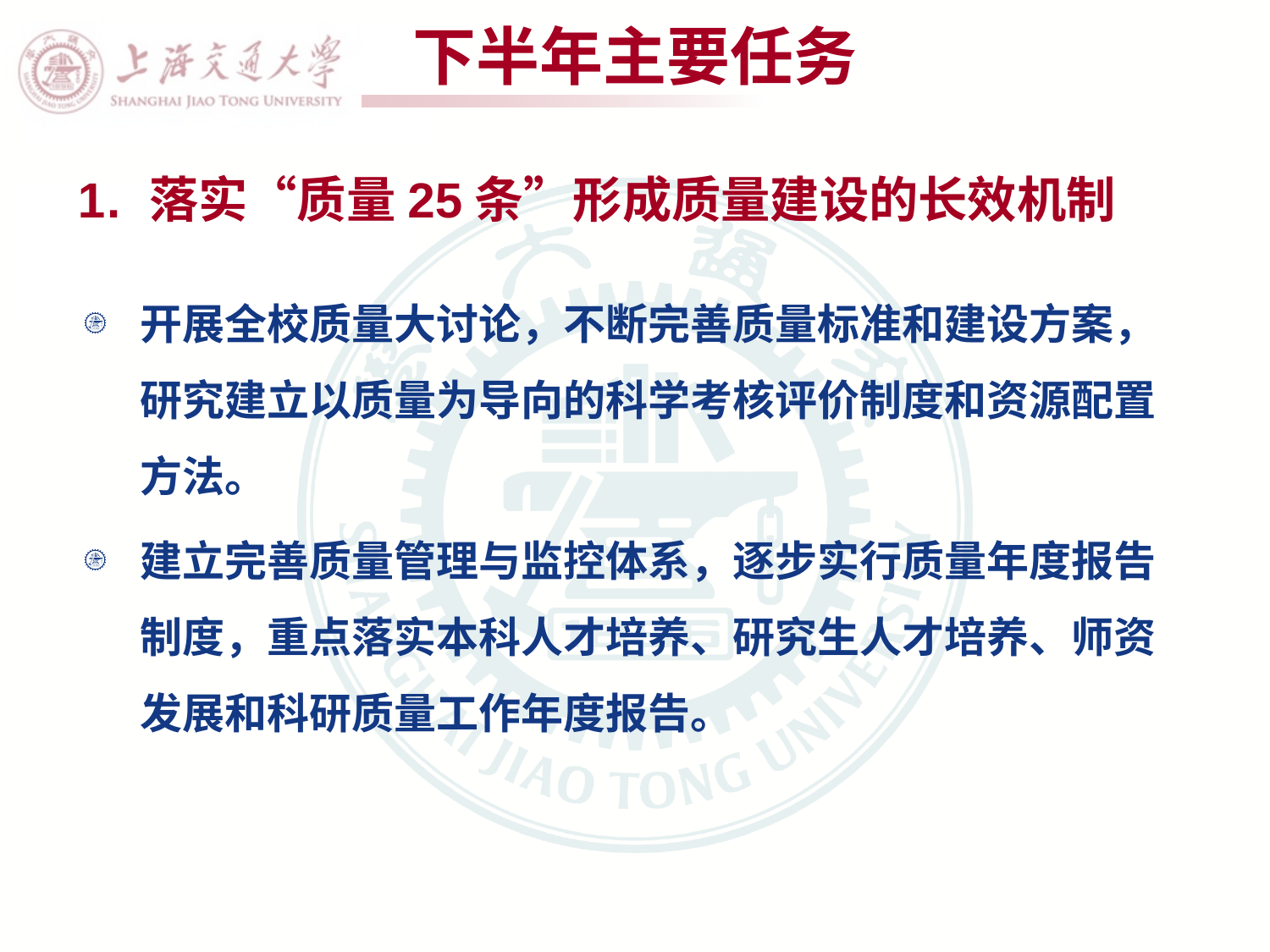

# 下半年主要任务
落实“质量25条”形成质量建设的长效机制
开展全校质量大讨论，不断完善质量标准和建设方案，研究建立以质量为导向的科学考核评价制度和资源配置方法。
建立完善质量管理与监控体系，逐步实行质量年度报告制度，重点落实本科人才培养、研究生人才培养、师资发展和科研质量工作年度报告。